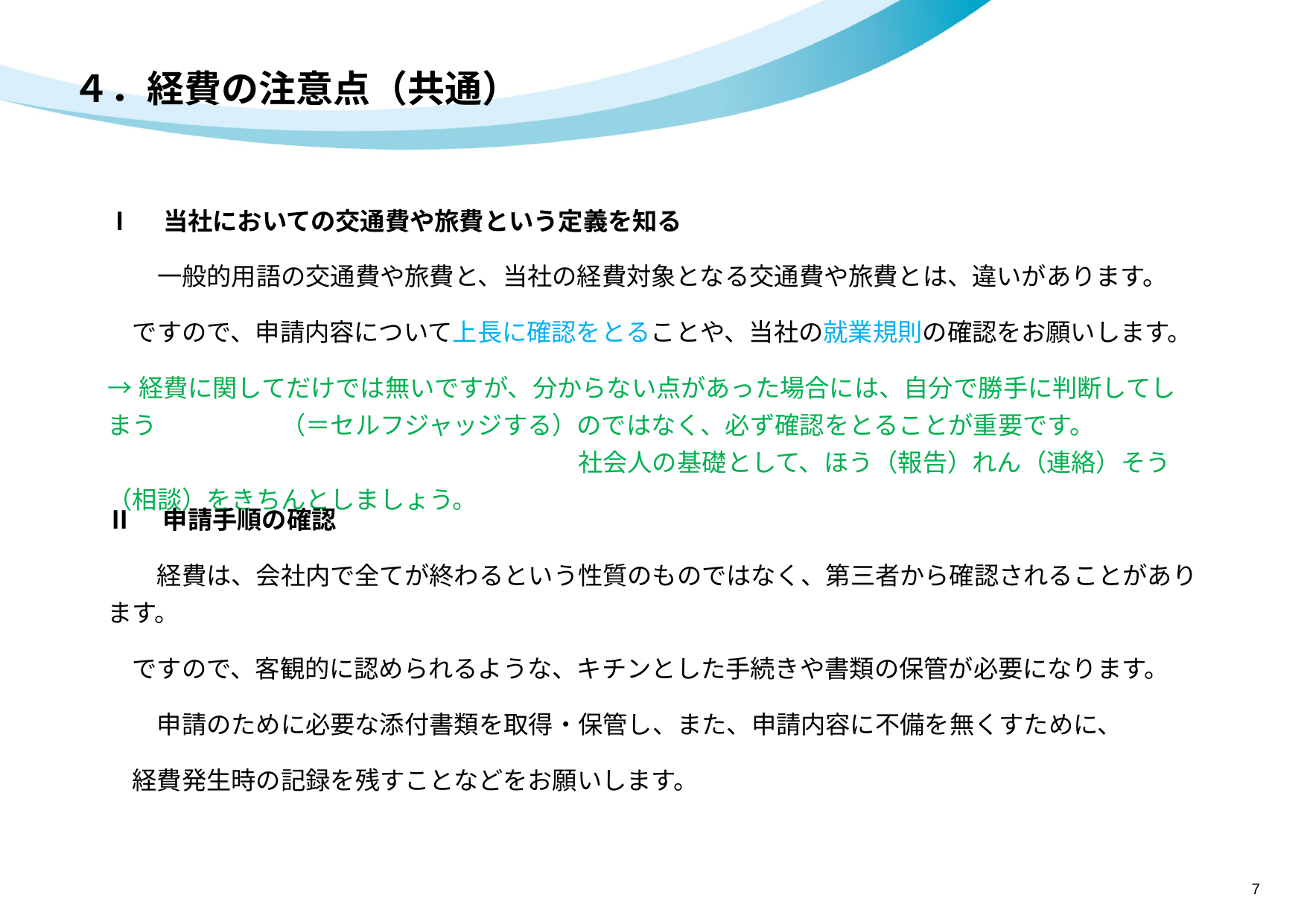

# ４．経費の注意点（共通）
Ⅰ　当社においての交通費や旅費という定義を知る
　　一般的用語の交通費や旅費と、当社の経費対象となる交通費や旅費とは、違いがあります。
　ですので、申請内容について上長に確認をとることや、当社の就業規則の確認をお願いします。
→経費に関してだけでは無いですが、分からない点があった場合には、自分で勝手に判断してしまう　　　　　（＝セルフジャッジする）のではなく、必ず確認をとることが重要です。　　　　　　　　　　　　　　　　　　　　　　　社会人の基礎として、ほう（報告）れん（連絡）そう（相談）をきちんとしましょう。
Ⅱ　申請手順の確認
　　経費は、会社内で全てが終わるという性質のものではなく、第三者から確認されることがあります。
　ですので、客観的に認められるような、キチンとした手続きや書類の保管が必要になります。
　　申請のために必要な添付書類を取得・保管し、また、申請内容に不備を無くすために、
　経費発生時の記録を残すことなどをお願いします。
7